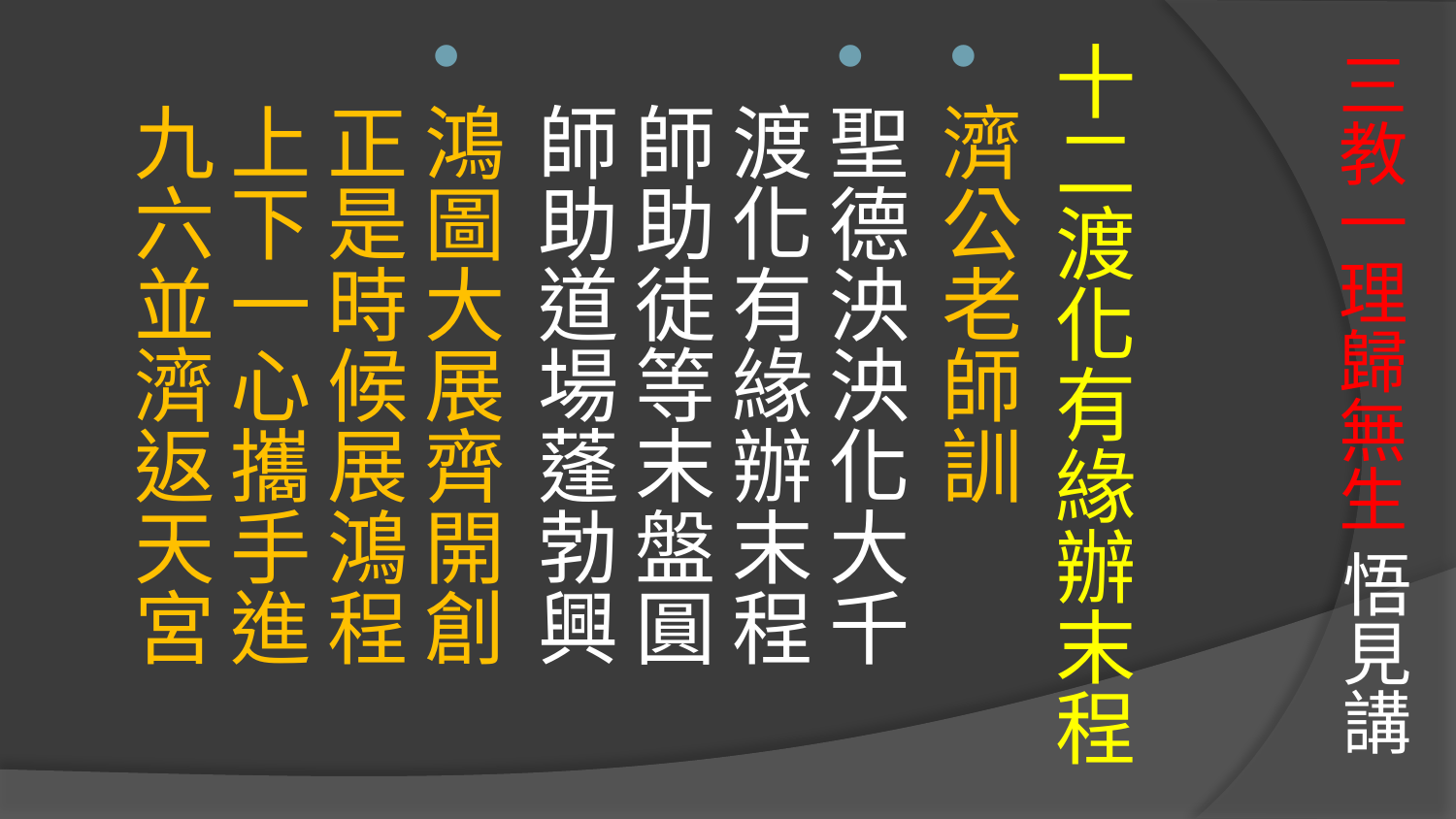

# 三教一理歸無生 悟見講
十二渡化有緣辦末程
濟公老師訓
聖德泱泱化大千　渡化有緣辦末程 
師助徒等末盤圓　師助道場蓬勃興
鴻圖大展齊開創　正是時候展鴻程 
上下一心攜手進　九六並濟返天宮